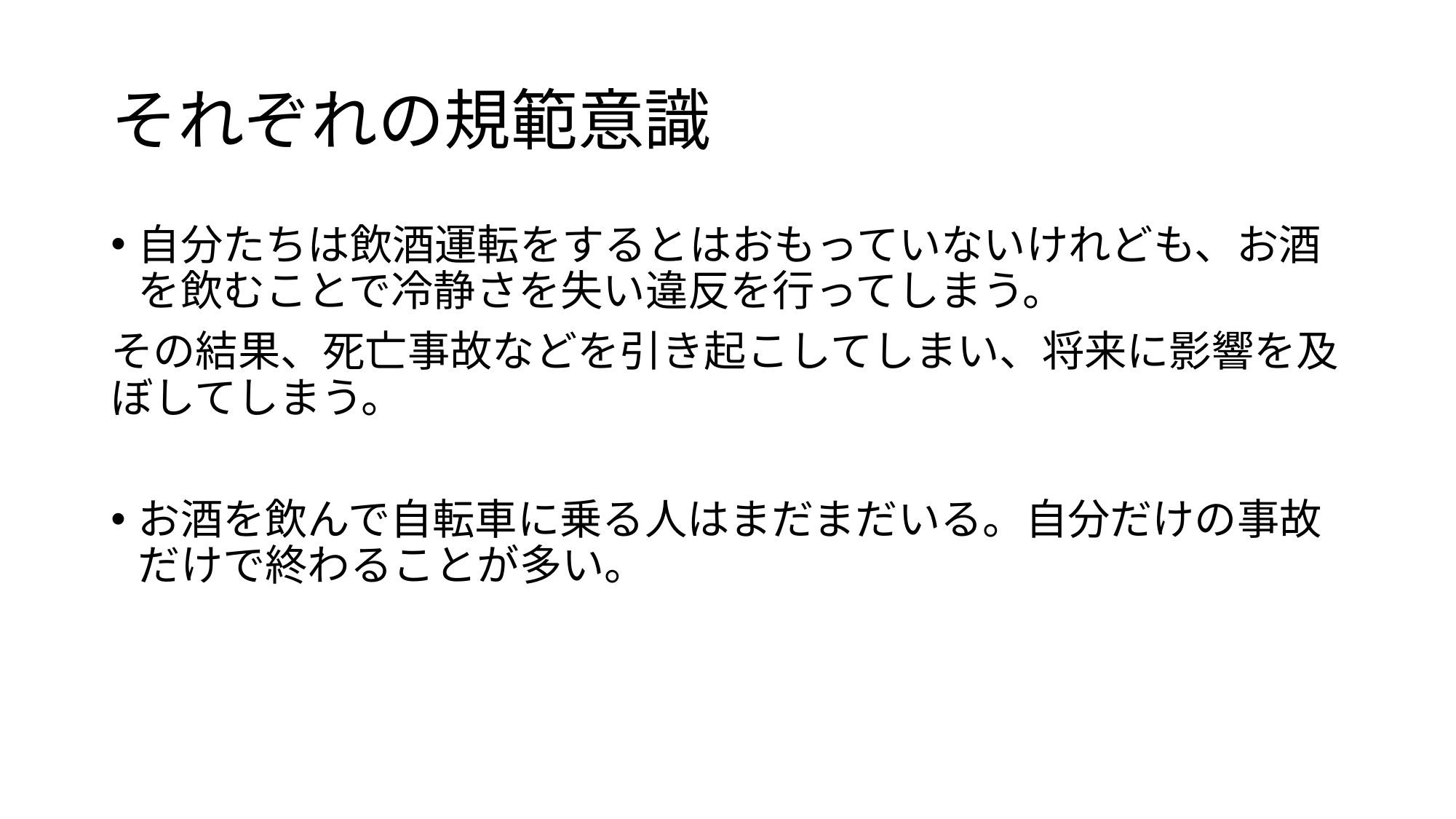

# それぞれの規範意識
自分たちは飲酒運転をするとはおもっていないけれども、お酒を飲むことで冷静さを失い違反を行ってしまう。
その結果、死亡事故などを引き起こしてしまい、将来に影響を及ぼしてしまう。

お酒を飲んで自転車に乗る人はまだまだいる。自分だけの事故だけで終わることが多い。